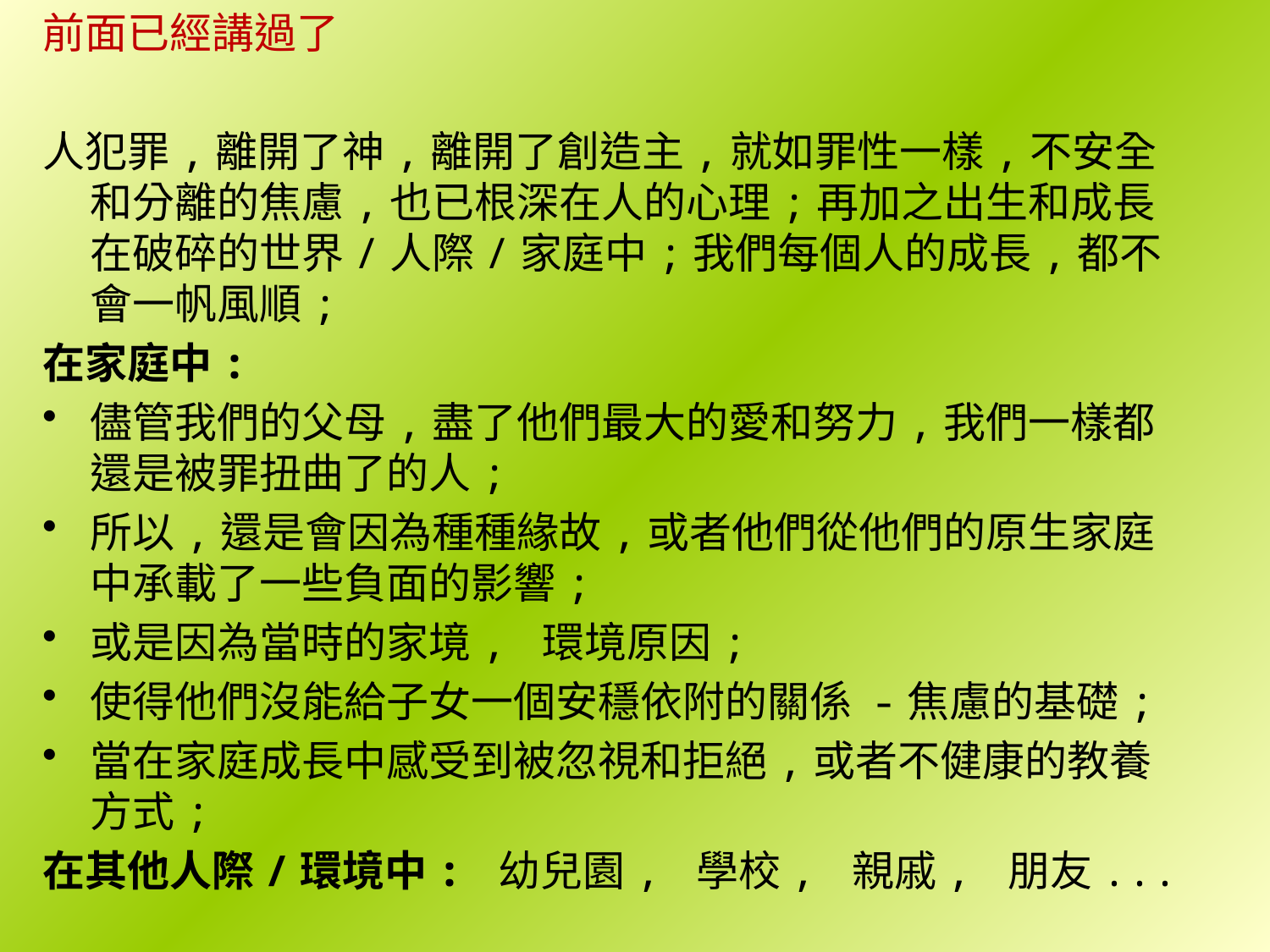

前面已經講過了

人犯罪,離開了神,離開了創造主,就如罪性一樣,不安全和分離的焦慮,也已根深在人的心理;再加之出生和成長在破碎的世界/人際/家庭中;我們每個人的成長,都不會一帆風順;
在家庭中:
儘管我們的父母,盡了他們最大的愛和努力,我們一樣都還是被罪扭曲了的人;
所以,還是會因為種種緣故,或者他們從他們的原生家庭中承載了一些負面的影響;
或是因為當時的家境, 環境原因;
使得他們沒能給子女一個安穩依附的關係 -焦慮的基礎;
當在家庭成長中感受到被忽視和拒絕,或者不健康的教養方式;
在其他人際/環境中: 幼兒園, 學校, 親戚, 朋友...